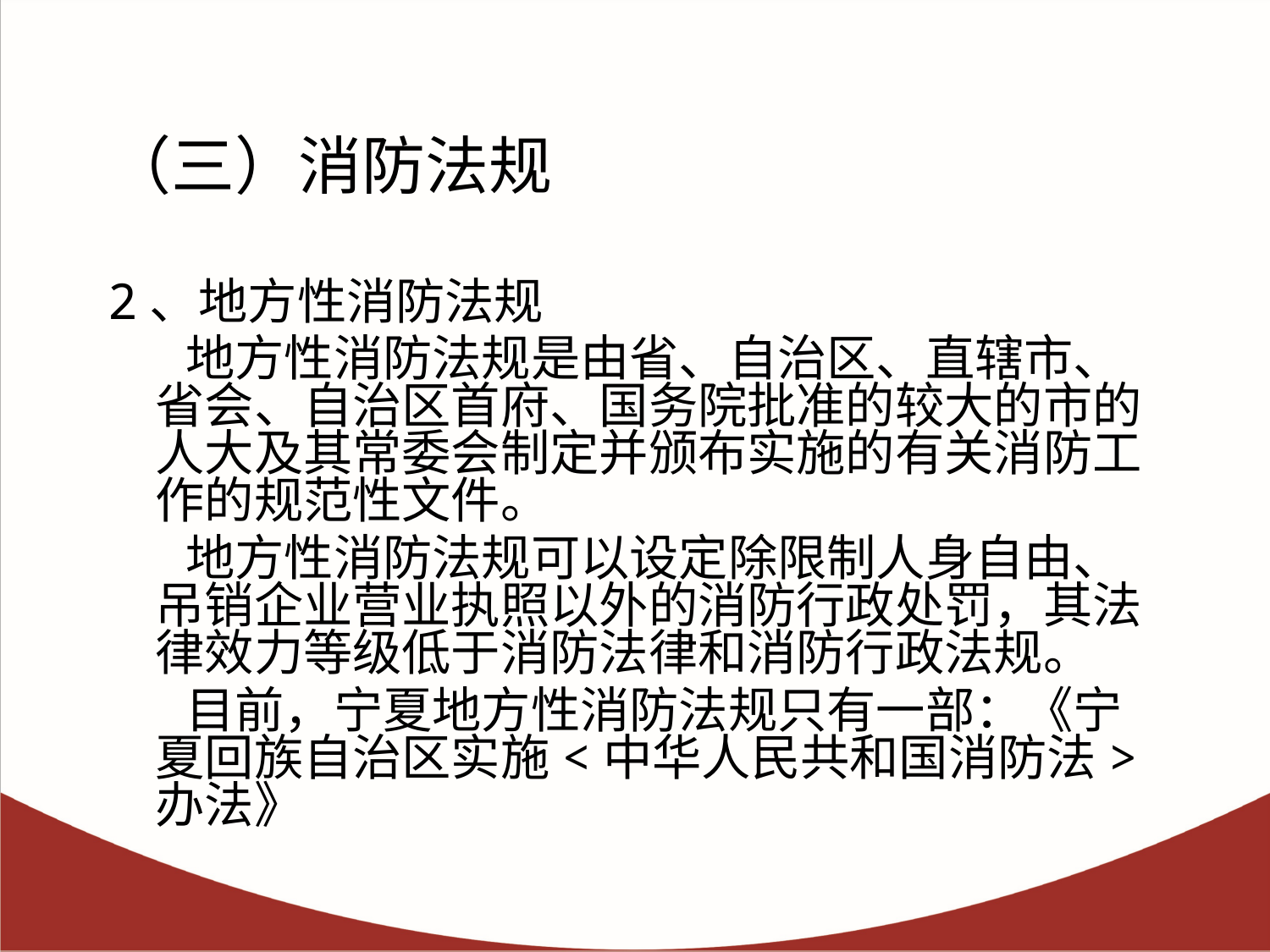

# （三）消防法规
2、地方性消防法规
      地方性消防法规是由省、自治区、直辖市、省会、自治区首府、国务院批准的较大的市的人大及其常委会制定并颁布实施的有关消防工作的规范性文件。
      地方性消防法规可以设定除限制人身自由、吊销企业营业执照以外的消防行政处罚，其法律效力等级低于消防法律和消防行政法规。
      目前，宁夏地方性消防法规只有一部：《宁夏回族自治区实施<中华人民共和国消防法>办法》